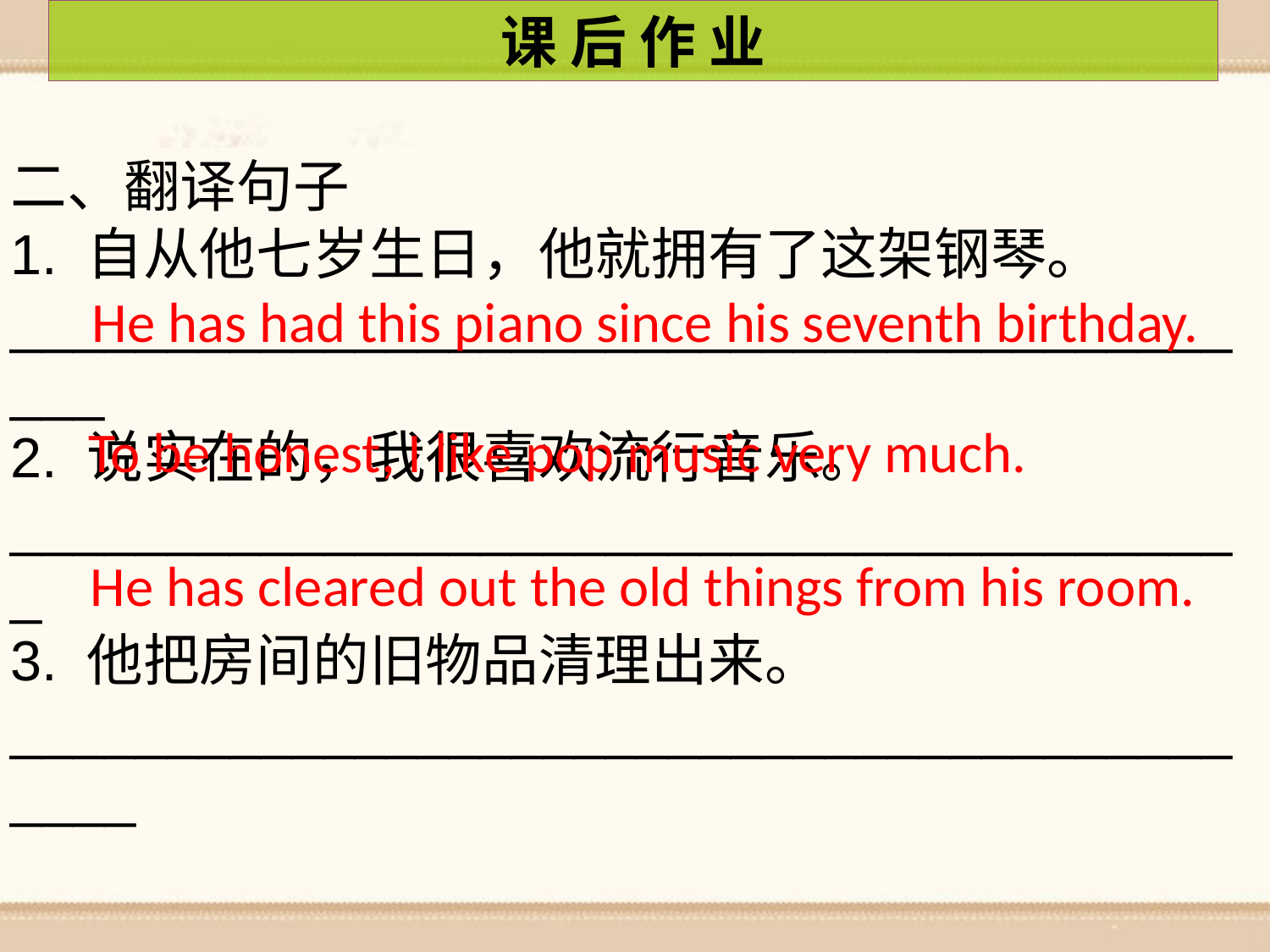

课 后 作 业
二、翻译句子
1. 自从他七岁生日，他就拥有了这架钢琴。
__________________________________________
2. 说实在的，我很喜欢流行音乐。
________________________________________
3. 他把房间的旧物品清理出来。
___________________________________________
He has had this piano since his seventh birthday.
To be honest, I like pop music very much.
He has cleared out the old things from his room.